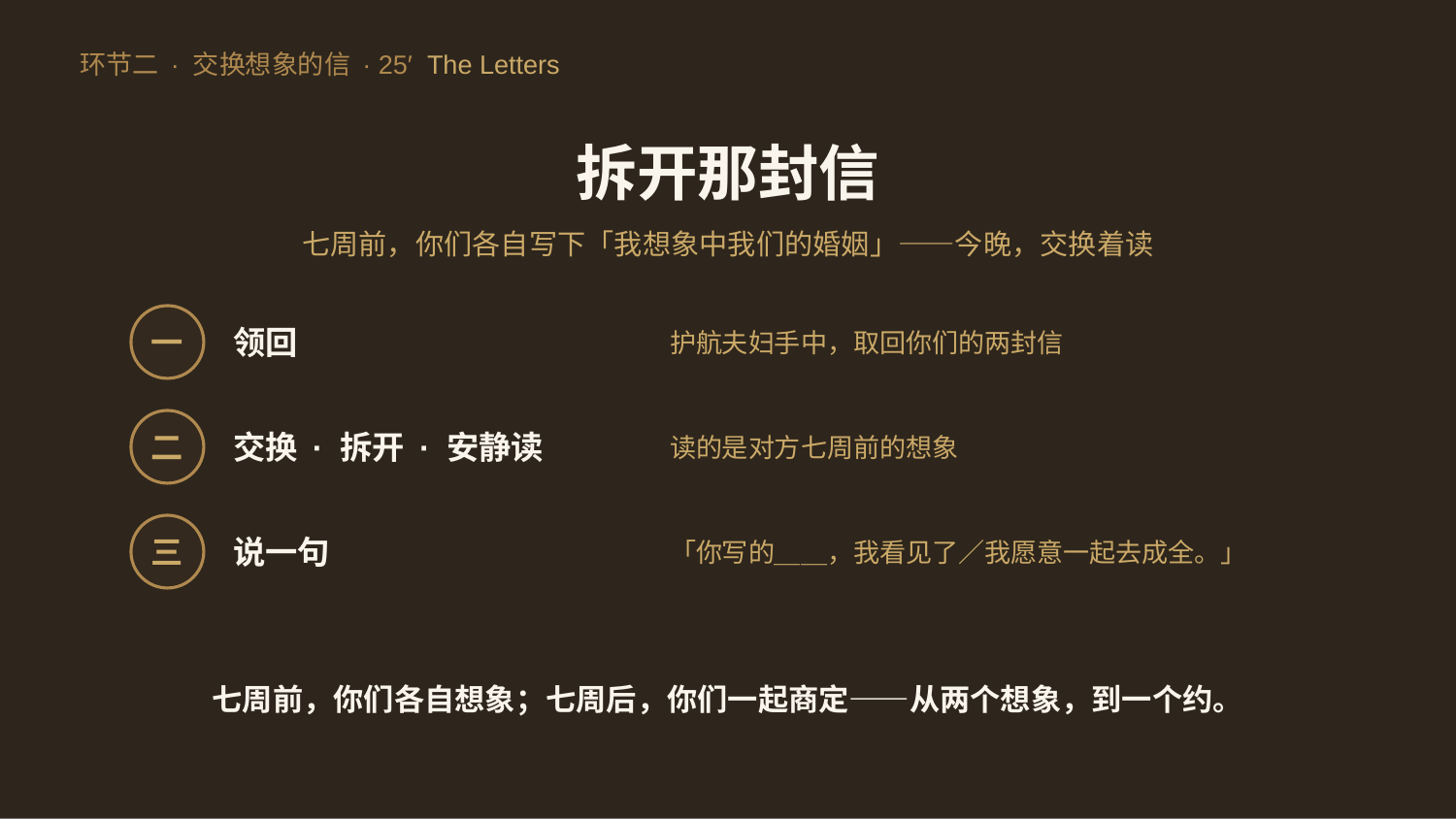

环节二 · 交换想象的信 · 25′  The Letters
拆开那封信
七周前，你们各自写下「我想象中我们的婚姻」——今晚，交换着读

一
领回
护航夫妇手中，取回你们的两封信

二
交换 · 拆开 · 安静读
读的是对方七周前的想象

三
说一句
「你写的＿＿，我看见了／我愿意一起去成全。」
七周前，你们各自想象；七周后，你们一起商定——从两个想象，到一个约。